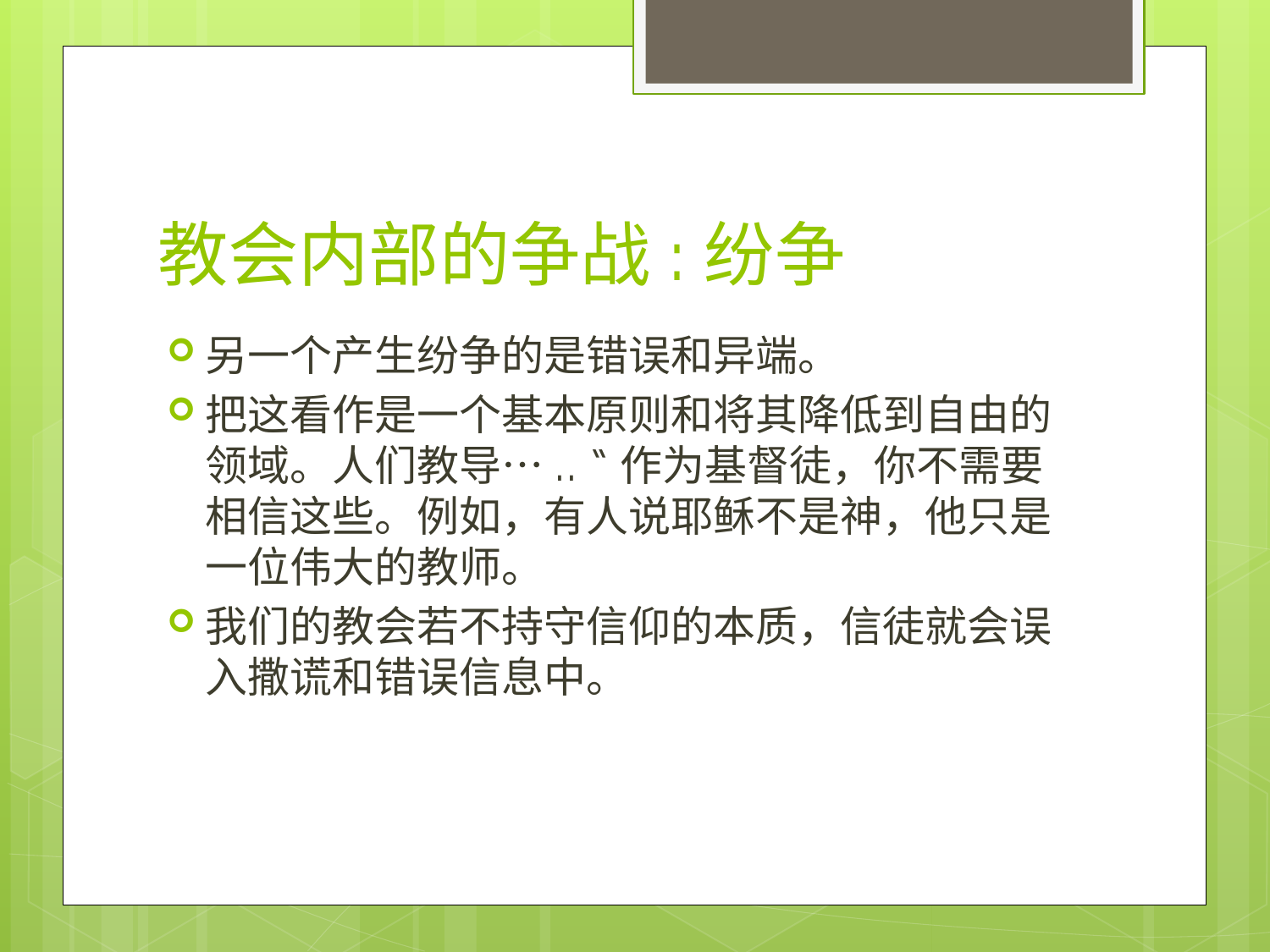

# 教会内部的争战:纷争
另一个产生纷争的是错误和异端。
把这看作是一个基本原则和将其降低到自由的领域。人们教导….. “作为基督徒，你不需要相信这些。例如，有人说耶稣不是神，他只是一位伟大的教师。
我们的教会若不持守信仰的本质，信徒就会误入撒谎和错误信息中。